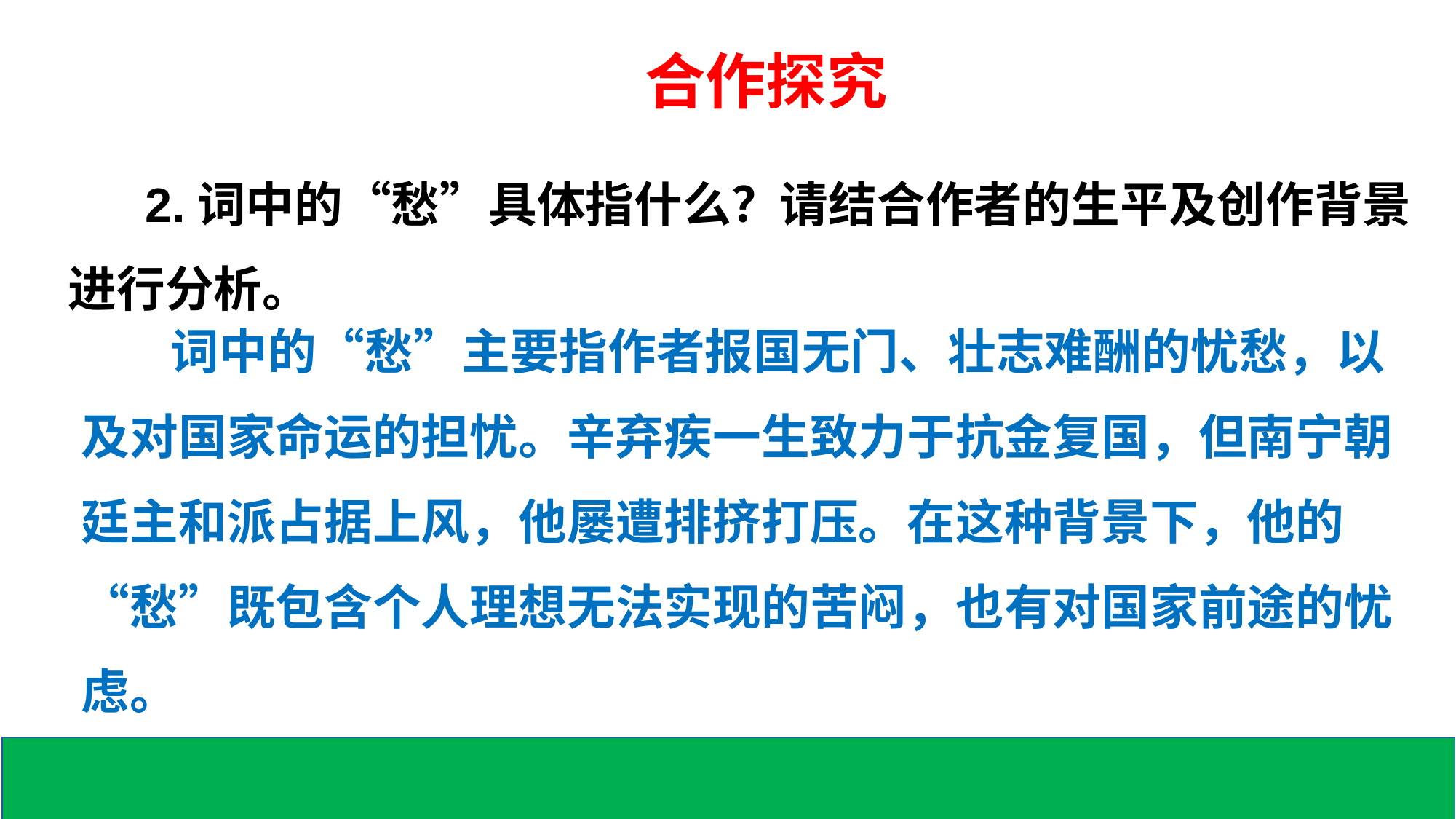

合作探究
        2.词中的“愁”具体指什么？请结合作者的生平及创作背景进行分析。
       词中的“愁”主要指作者报国无门、壮志难酬的忧愁，以及对国家命运的担忧。辛弃疾一生致力于抗金复国，但南宁朝廷主和派占据上风，他屡遭排挤打压。在这种背景下，他的“愁”既包含个人理想无法实现的苦闷，也有对国家前途的忧虑。